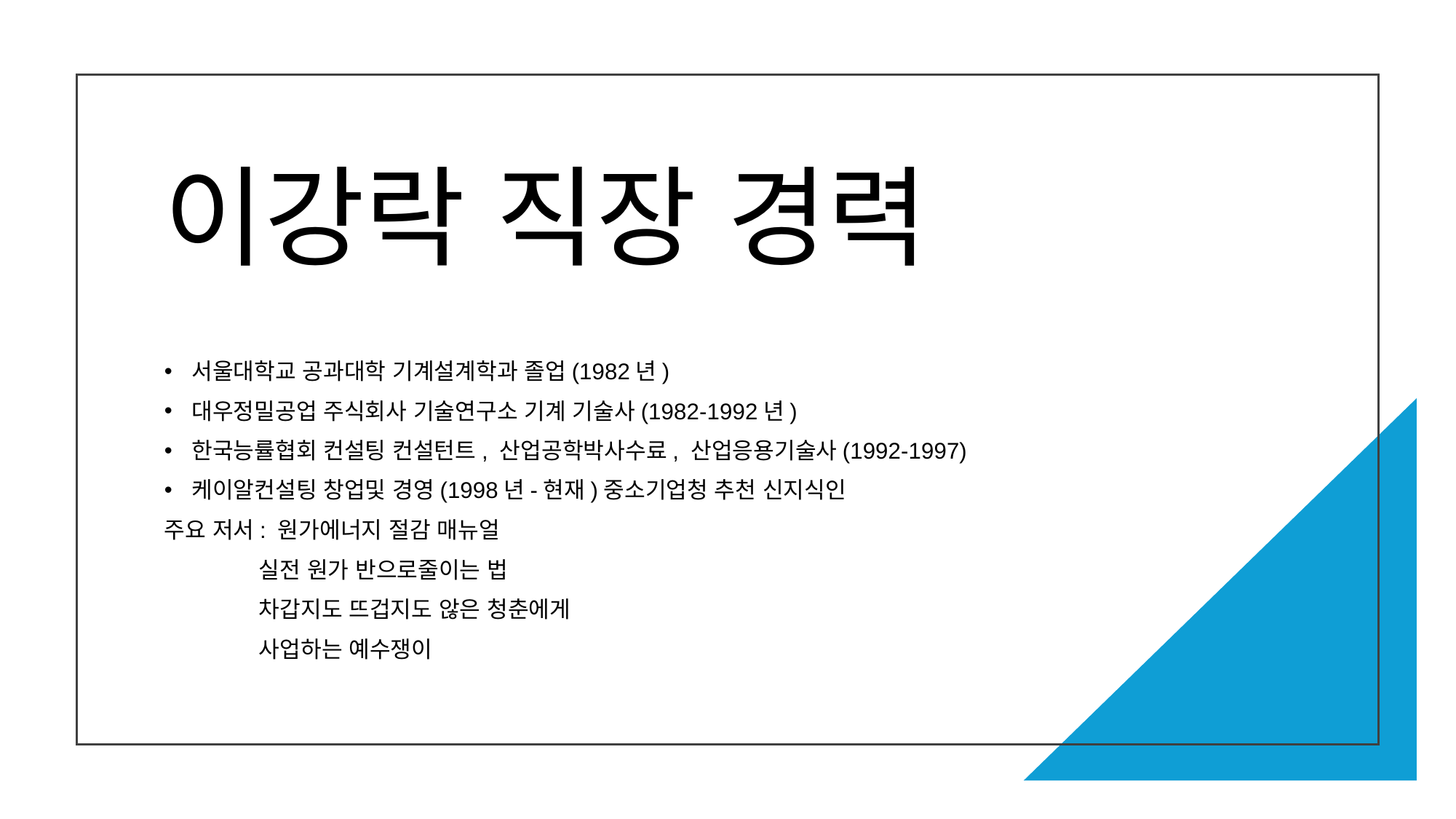

# 이강락 직장 경력
서울대학교 공과대학 기계설계학과 졸업(1982년)
대우정밀공업 주식회사 기술연구소 기계 기술사(1982-1992년)
한국능률협회 컨설팅 컨설턴트, 산업공학박사수료, 산업응용기술사(1992-1997)
케이알컨설팅 창업및 경영(1998년-현재)중소기업청 추천 신지식인
주요 저서: 원가에너지 절감 매뉴얼
              실전 원가 반으로줄이는 법
              차갑지도 뜨겁지도 않은 청춘에게
              사업하는 예수쟁이